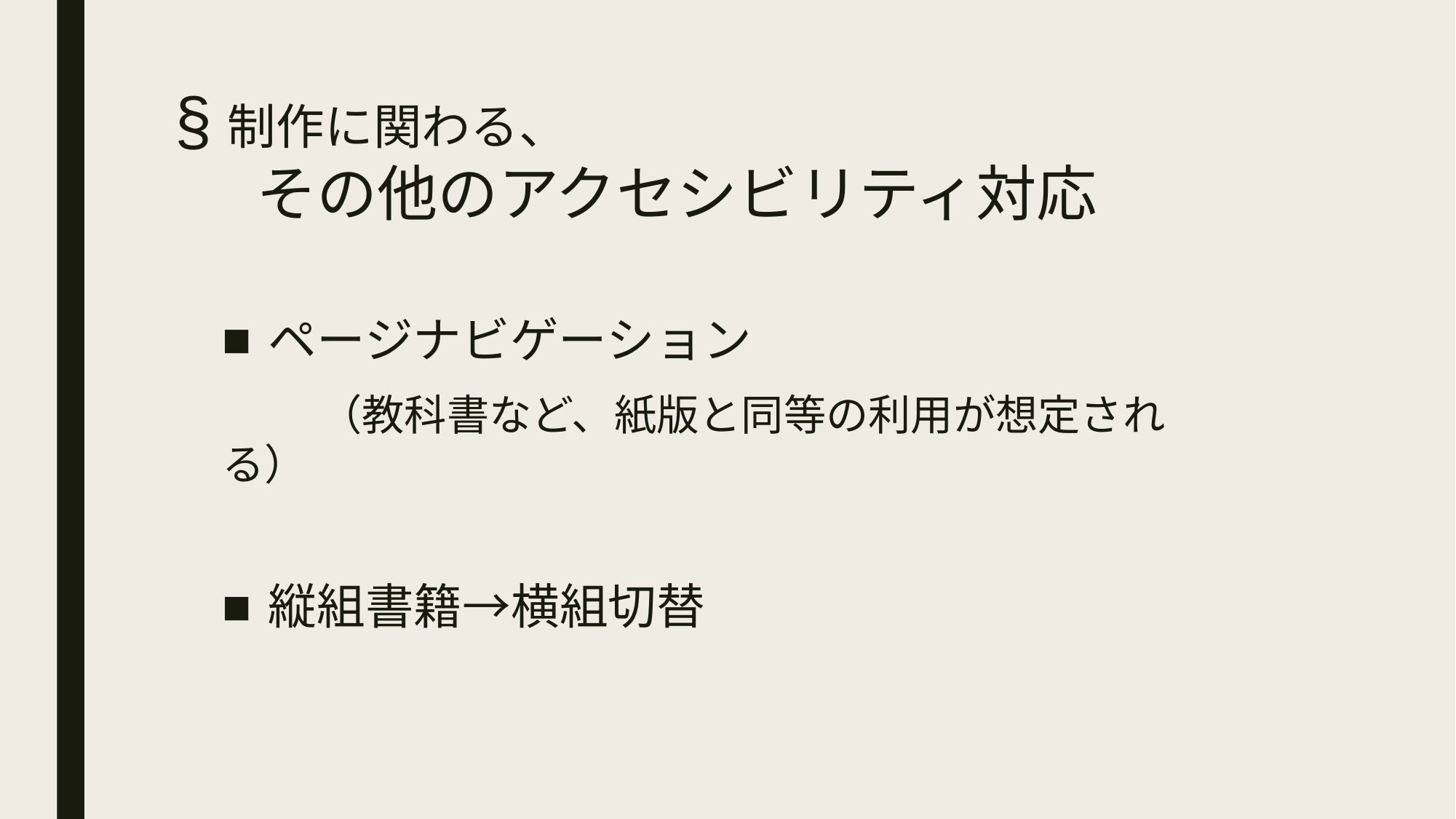

# §制作に関わる、 　 その他のアクセシビリティ対応

ページナビゲーション
　　（教科書など、紙版と同等の利用が想定される）

縦組書籍→横組切替